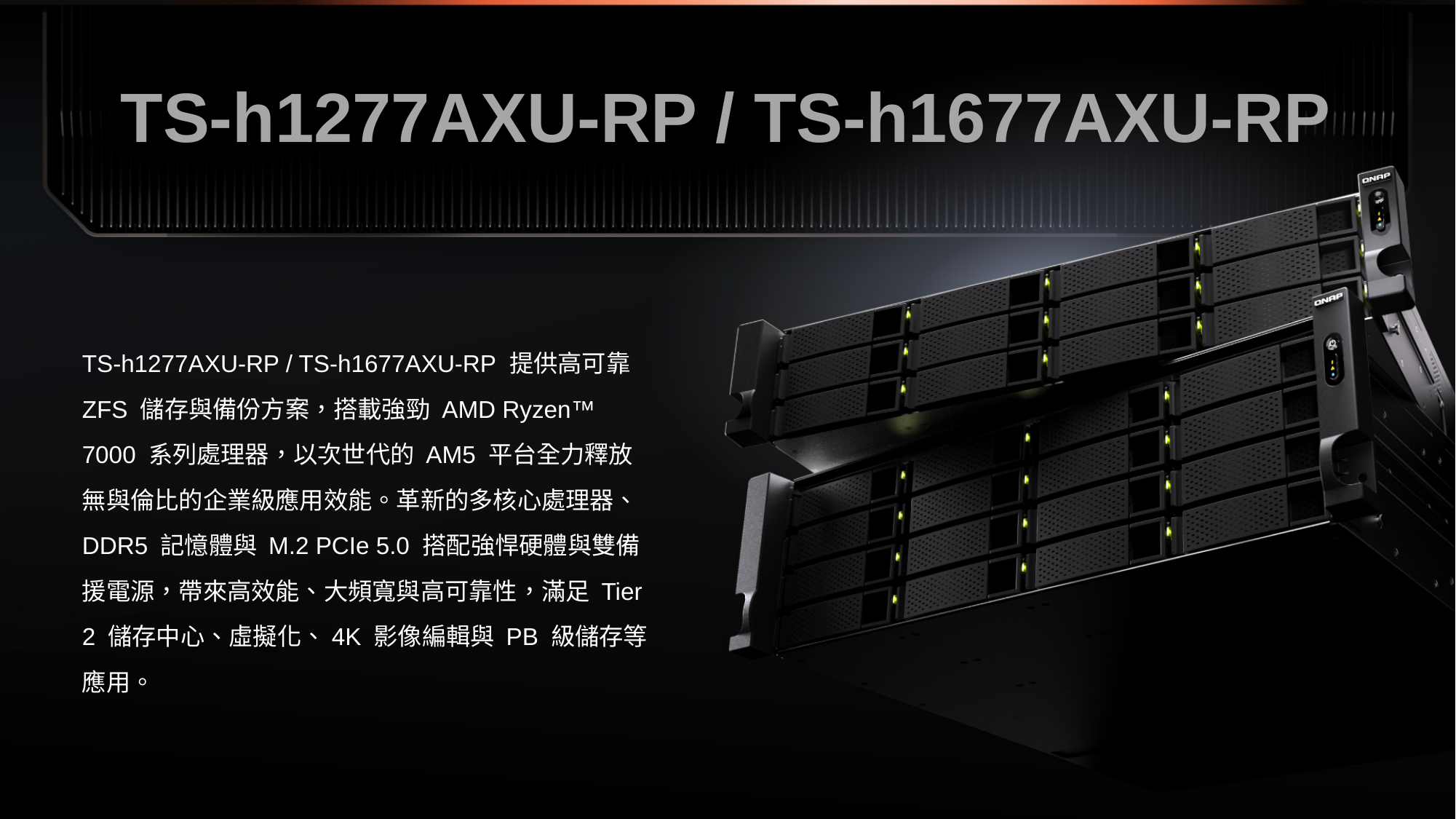

TS-h1277AXU-RP / TS-h1677AXU-RP
TS-h1277AXU-RP / TS-h1677AXU-RP 提供高可靠 ZFS 儲存與備份方案，搭載強勁 AMD Ryzen™ 7000 系列處理器，以次世代的 AM5 平台全力釋放無與倫比的企業級應用效能。革新的多核心處理器、DDR5 記憶體與 M.2 PCIe 5.0 搭配強悍硬體與雙備援電源，帶來高效能、大頻寬與高可靠性，滿足 Tier 2 儲存中心、虛擬化、4K 影像編輯與 PB 級儲存等應用。